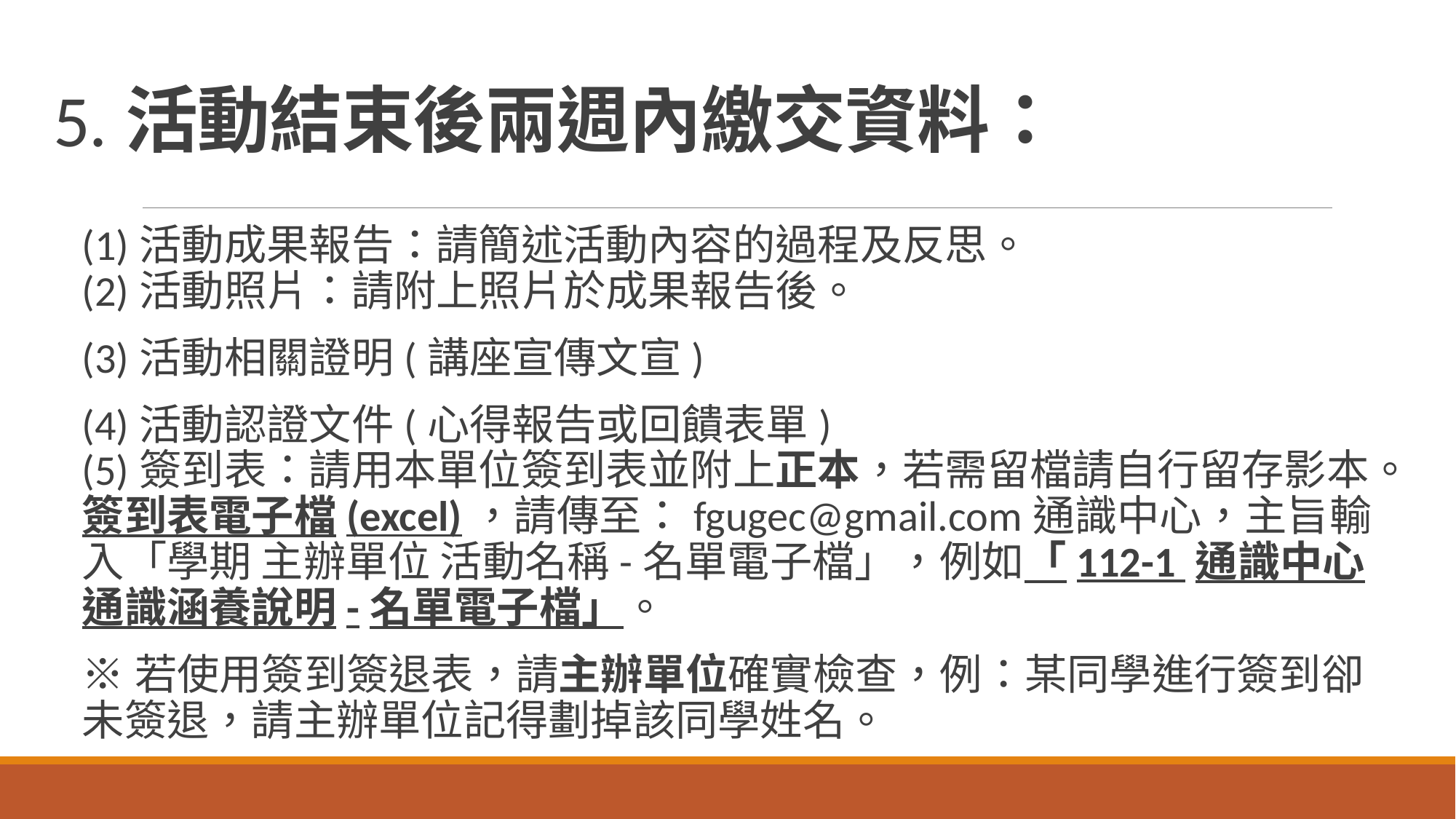

# 5.活動結束後兩週內繳交資料：
(1)活動成果報告：請簡述活動內容的過程及反思。
(2)活動照片：請附上照片於成果報告後。
(3)活動相關證明(講座宣傳文宣)
(4)活動認證文件(心得報告或回饋表單)
(5)簽到表：請用本單位簽到表並附上正本，若需留檔請自行留存影本。簽到表電子檔(excel)，請傳至：fgugec@gmail.com通識中心，主旨輸入「學期 主辦單位 活動名稱-名單電子檔」，例如「112-1 通識中心 通識涵養說明-名單電子檔」。
※若使用簽到簽退表，請主辦單位確實檢查，例：某同學進行簽到卻未簽退，請主辦單位記得劃掉該同學姓名。